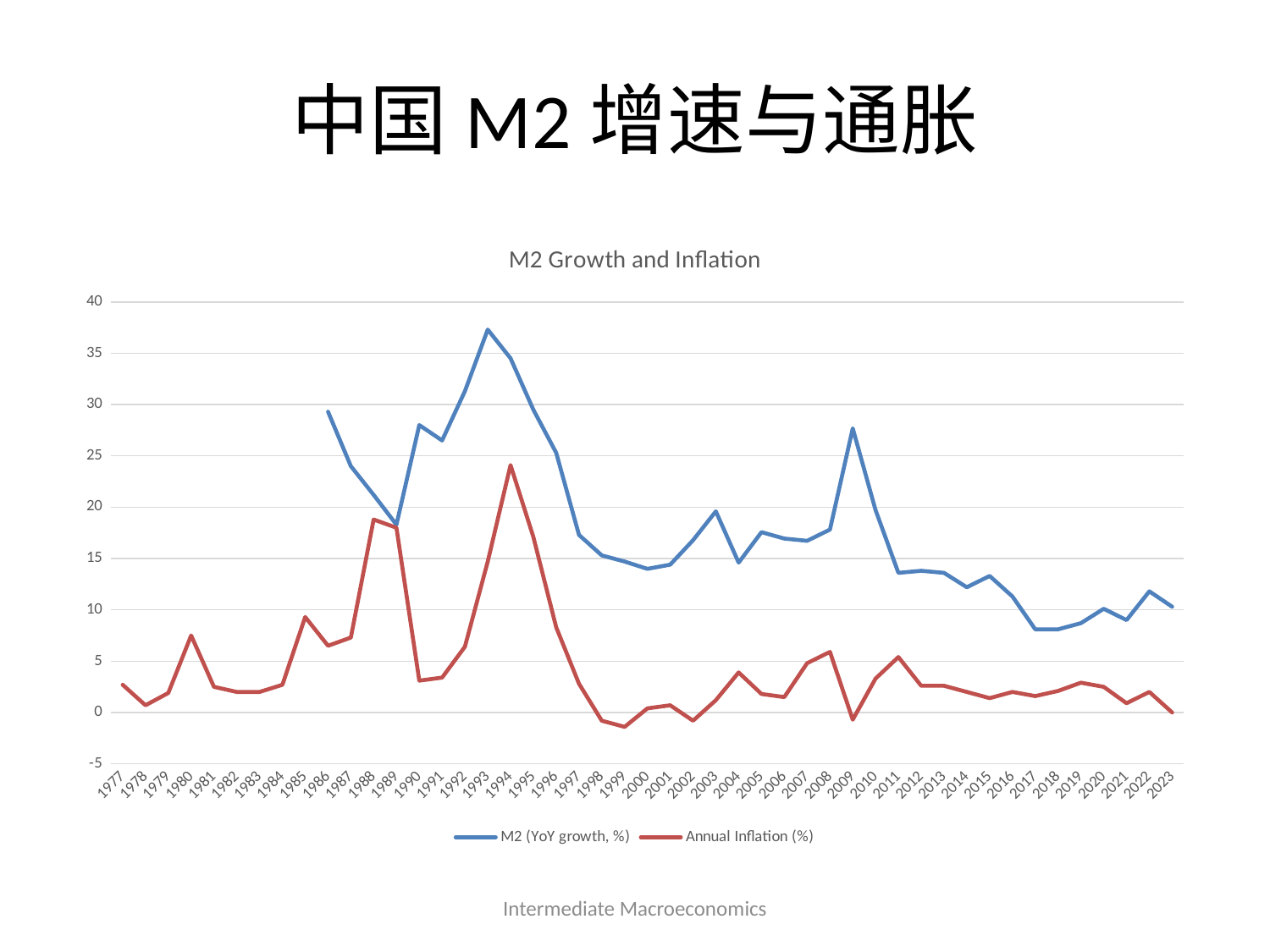

# 中国M2增速与通胀

### Chart: M2 Growth and Inflation

| Category | M2 (YoY growth, %) | Annual Inflation (%) |
|---|---|---|
| 28490 | None | 2.700000000000003 |
| 28855 | None | 0.7000000000000028 |
| 29220 | None | 1.9000000000000057 |
| 29586 | None | 7.5 |
| 29951 | None | 2.5 |
| 30316 | None | 2.0 |
| 30681 | None | 2.0 |
| 31047 | None | 2.700000000000003 |
| 31412 | None | 9.299999999999997 |
| 31777 | 29.3 | 6.5 |
| 32142 | 24.0 | 7.299999999999997 |
| 32508 | 21.2 | 18.799999999999997 |
| 32873 | 18.3 | 18.0 |
| 33238 | 28.0 | 3.0999999999999943 |
| 33603 | 26.5 | 3.4000000000000057 |
| 33969 | 31.3 | 6.400000000000006 |
| 34334 | 37.3 | 14.700000000000003 |
| 34699 | 34.5 | 24.099999999999994 |
| 35064 | 29.5 | 17.099999999999994 |
| 35430 | 25.3 | 8.299999999999997 |
| 35795 | 17.3 | 2.799999999999997 |
| 36160 | 15.3 | -0.7999999999999972 |
| 36525 | 14.7 | -1.4000000000000057 |
| 36891 | 13.99 | 0.4000000000000057 |
| 37256 | 14.4 | 0.7000000000000028 |
| 37621 | 16.78 | -0.7999999999999972 |
| 37986 | 19.6 | 1.2000000000000028 |
| 38352 | 14.6 | 3.9000000000000057 |
| 38717 | 17.57 | 1.7999999999999972 |
| 39082 | 16.94 | 1.5 |
| 39447 | 16.72 | 4.799999999999997 |
| 39813 | 17.82 | 5.900000000000006 |
| 40178 | 27.68 | -0.7000000000000028 |
| 40543 | 19.72 | 3.299999999999997 |
| 40908 | 13.6 | 5.400000000000006 |
| 41274 | 13.8 | 2.5999999999999943 |
| 41639 | 13.6 | 2.5999999999999943 |
| 42004 | 12.2 | 2.0 |
| 42369 | 13.3 | 1.4000000000000057 |
| 42735 | 11.3 | 2.0027999999999935 |
| 43100 | 8.1 | 1.5999999999999943 |
| 43465 | 8.1 | 2.0999999999999943 |
| 43830 | 8.7 | 2.9000000000000057 |
| 44196 | 10.1 | 2.5 |
| 44561 | 9.0 | 0.9000000000000057 |
| 44926 | 11.8 | 2.0 |
| 45291 | 10.3 | 0.0 |
Intermediate Macroeconomics